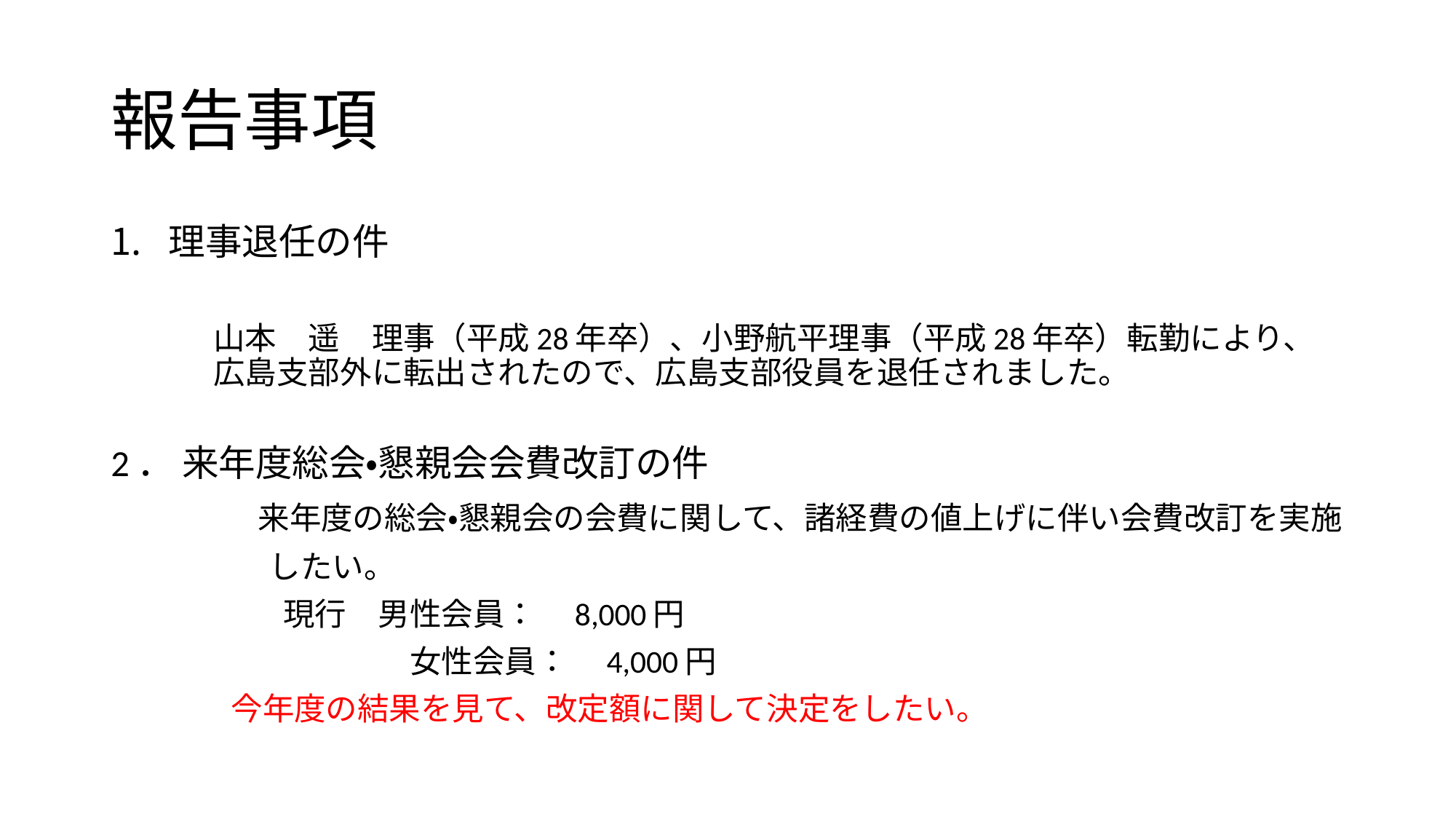

# 報告事項
理事退任の件

山本　遥　理事（平成28年卒）、小野航平理事（平成28年卒）転勤により、広島支部外に転出されたので、広島支部役員を退任されました。

2． 来年度総会・懇親会会費改訂の件
　　　　来年度の総会・懇親会の会費に関して、諸経費の値上げに伴い会費改訂を実施
　　　　　したい。
　　　　　  現行　男性会員：　8,000円
　　　　　　  　　　女性会員：　4,000円
                今年度の結果を見て、改定額に関して決定をしたい。